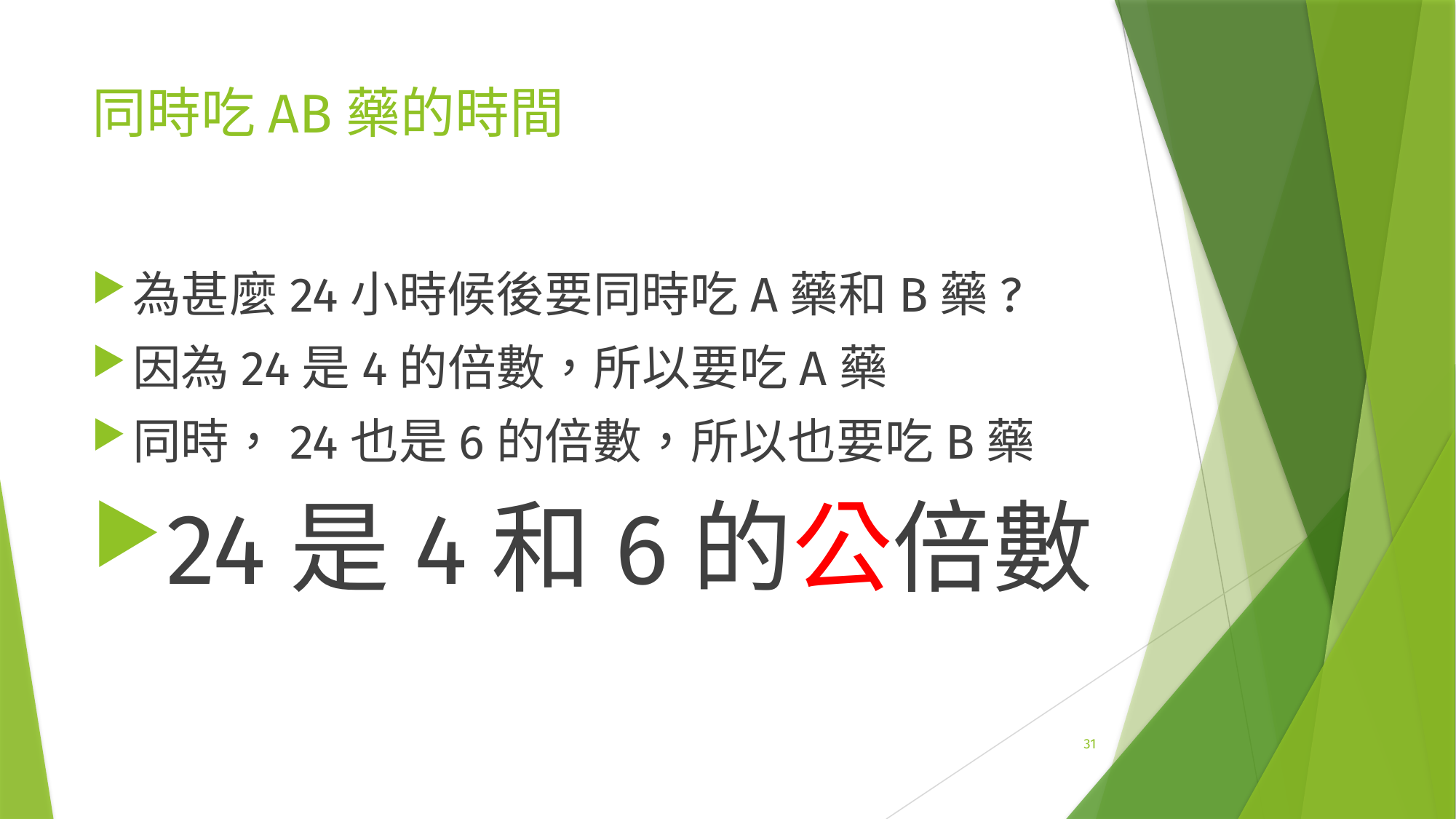

# 同時吃AB藥的時間
為甚麼24小時候後要同時吃A藥和B藥?
因為24是4的倍數，所以要吃A藥
同時，24也是6的倍數，所以也要吃B藥
24是4和6的公倍數
31